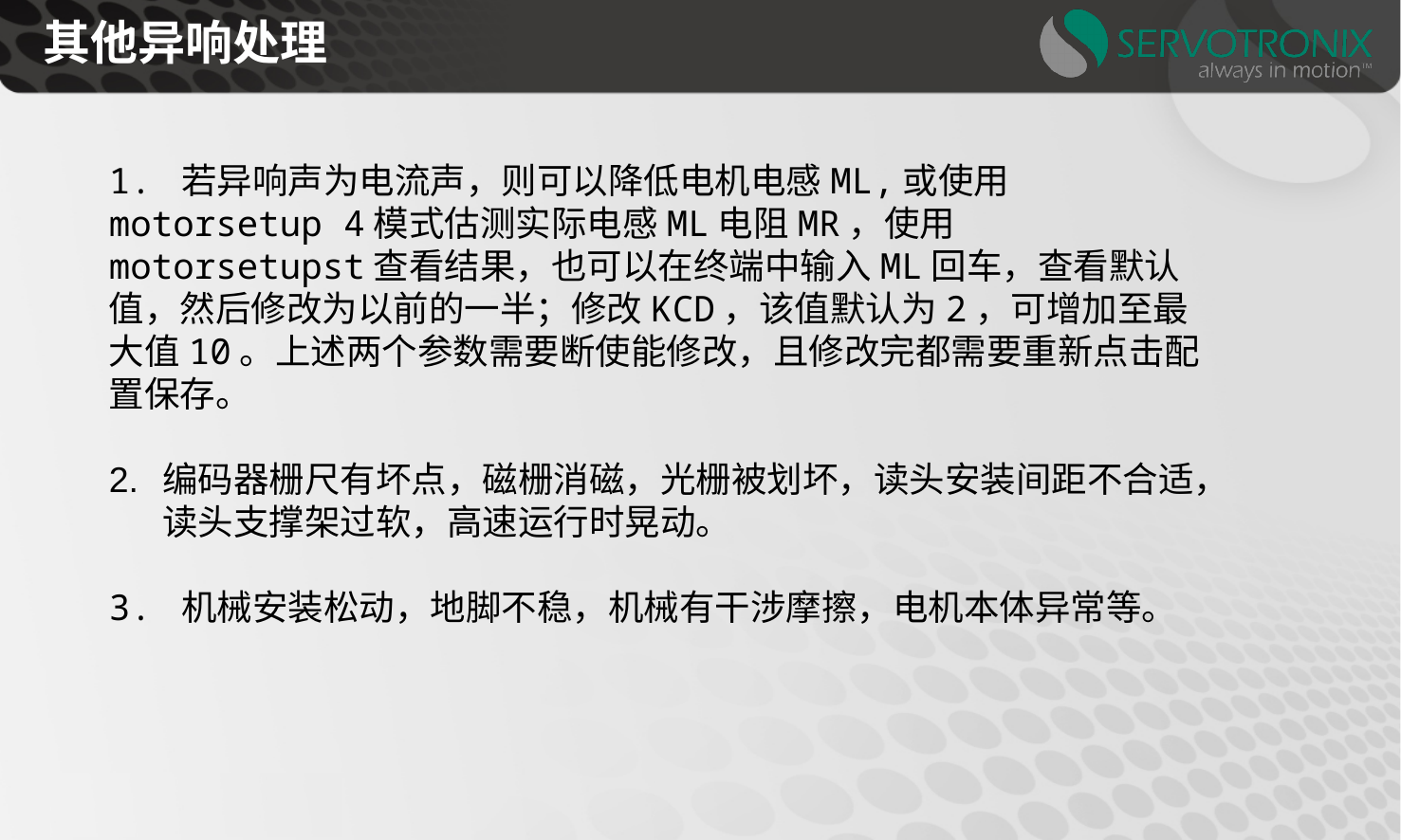

其他异响处理
1. 若异响声为电流声，则可以降低电机电感ML,或使用motorsetup 4模式估测实际电感ML电阻MR，使用motorsetupst查看结果，也可以在终端中输入ML回车，查看默认值，然后修改为以前的一半；修改KCD，该值默认为2，可增加至最大值10。上述两个参数需要断使能修改，且修改完都需要重新点击配置保存。

编码器栅尺有坏点，磁栅消磁，光栅被划坏，读头安装间距不合适，读头支撑架过软，高速运行时晃动。

3. 机械安装松动，地脚不稳，机械有干涉摩擦，电机本体异常等。